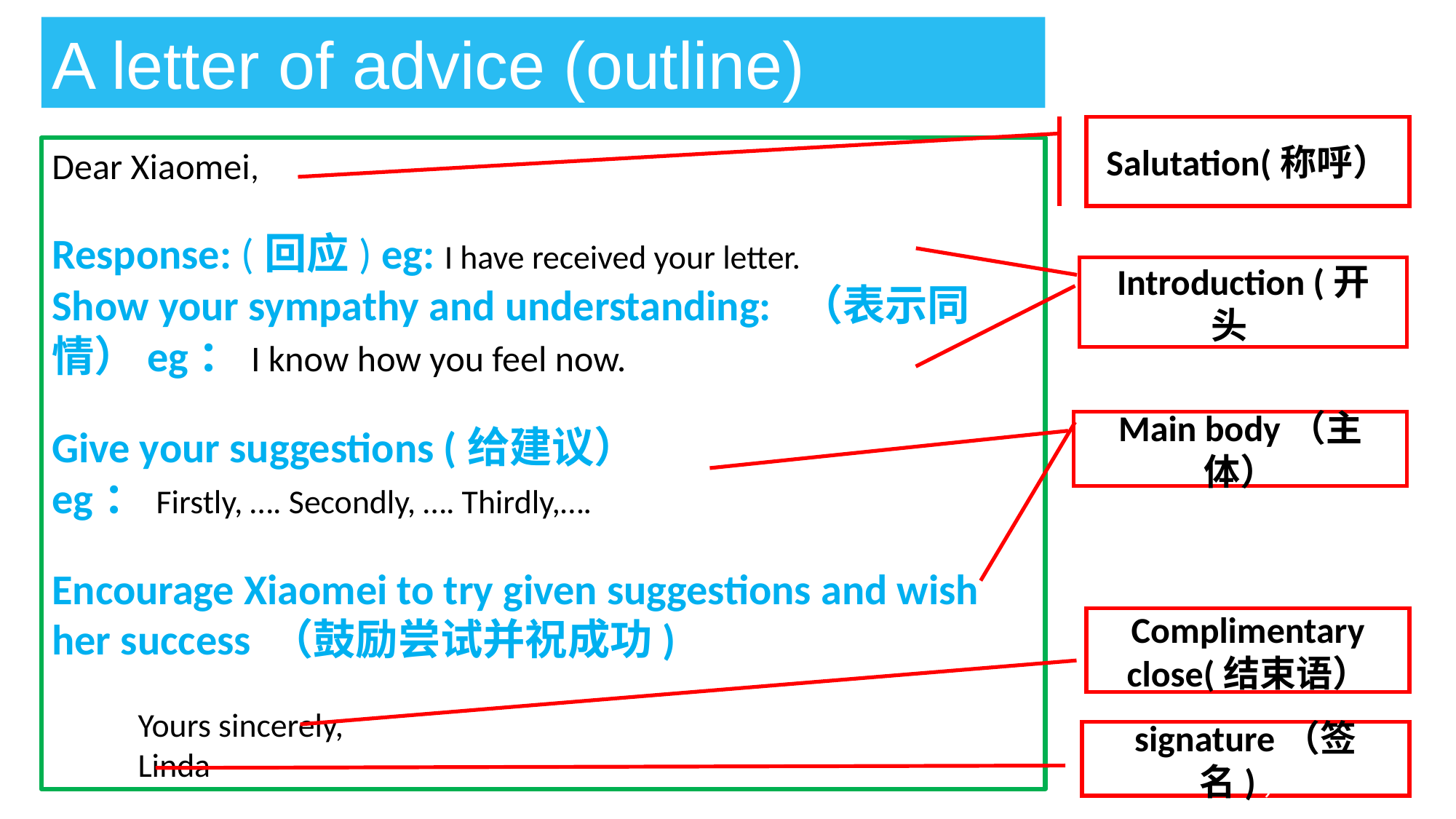

A letter of advice (outline)
Salutation(称呼）
Dear Xiaomei,

Response: (回应) eg: I have received your letter.
Show your sympathy and understanding:  （表示同情）eg：I know how you feel now.

Give your suggestions (给建议）
eg：Firstly, …. Secondly, …. Thirdly,….

Encourage Xiaomei to try given suggestions and wish her success （鼓励尝试并祝成功)

Yours sincerely,
Linda
Introduction (开头）
Main body（主体）
Complimentary close(结束语）
signature（签名)）